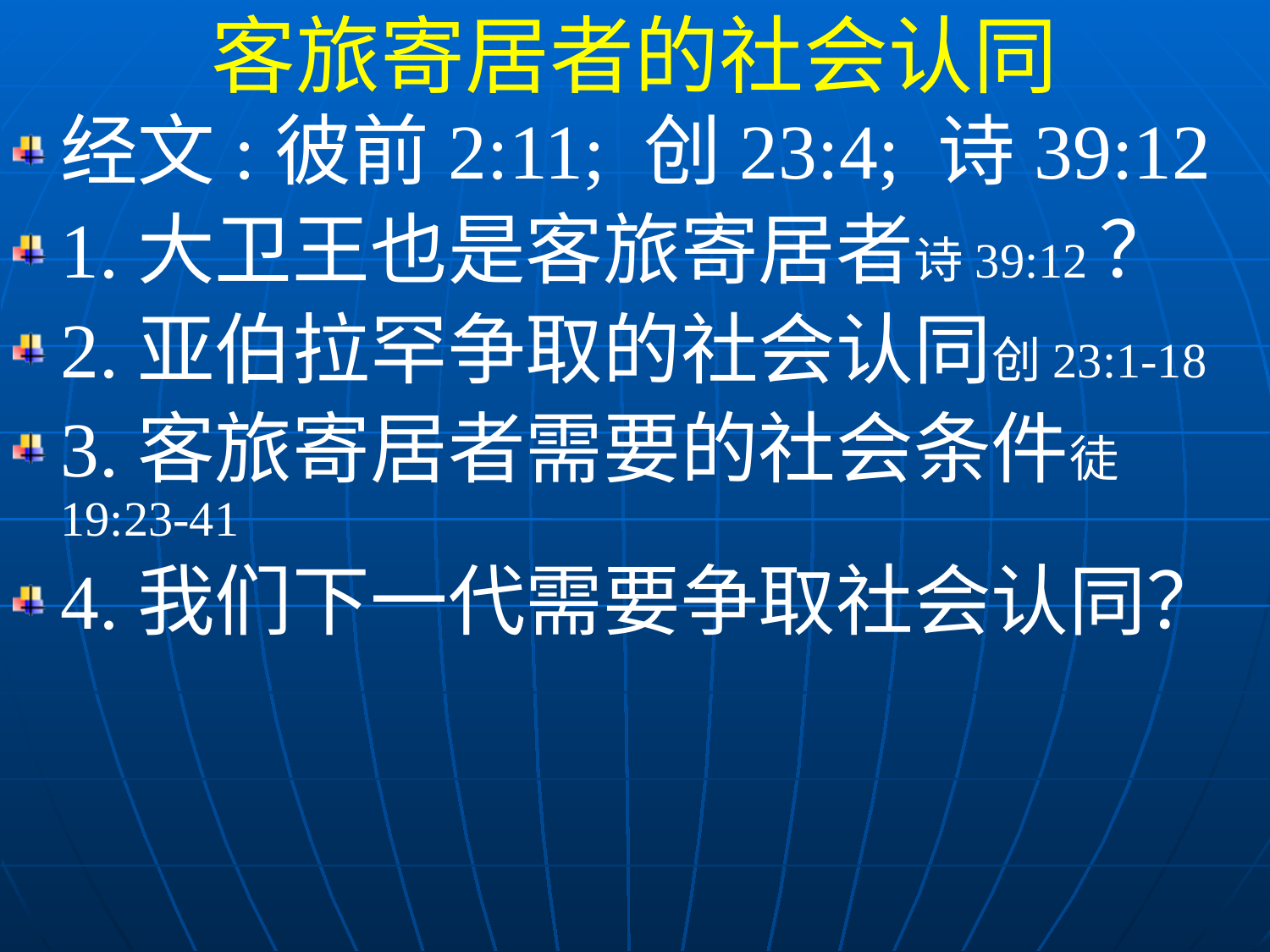

客旅寄居者的社会认同
经文:彼前2:11; 创23:4; 诗39:12
1.大卫王也是客旅寄居者诗39:12？
2.亚伯拉罕争取的社会认同创23:1-18
3.客旅寄居者需要的社会条件徒19:23-41
4.我们下一代需要争取社会认同？